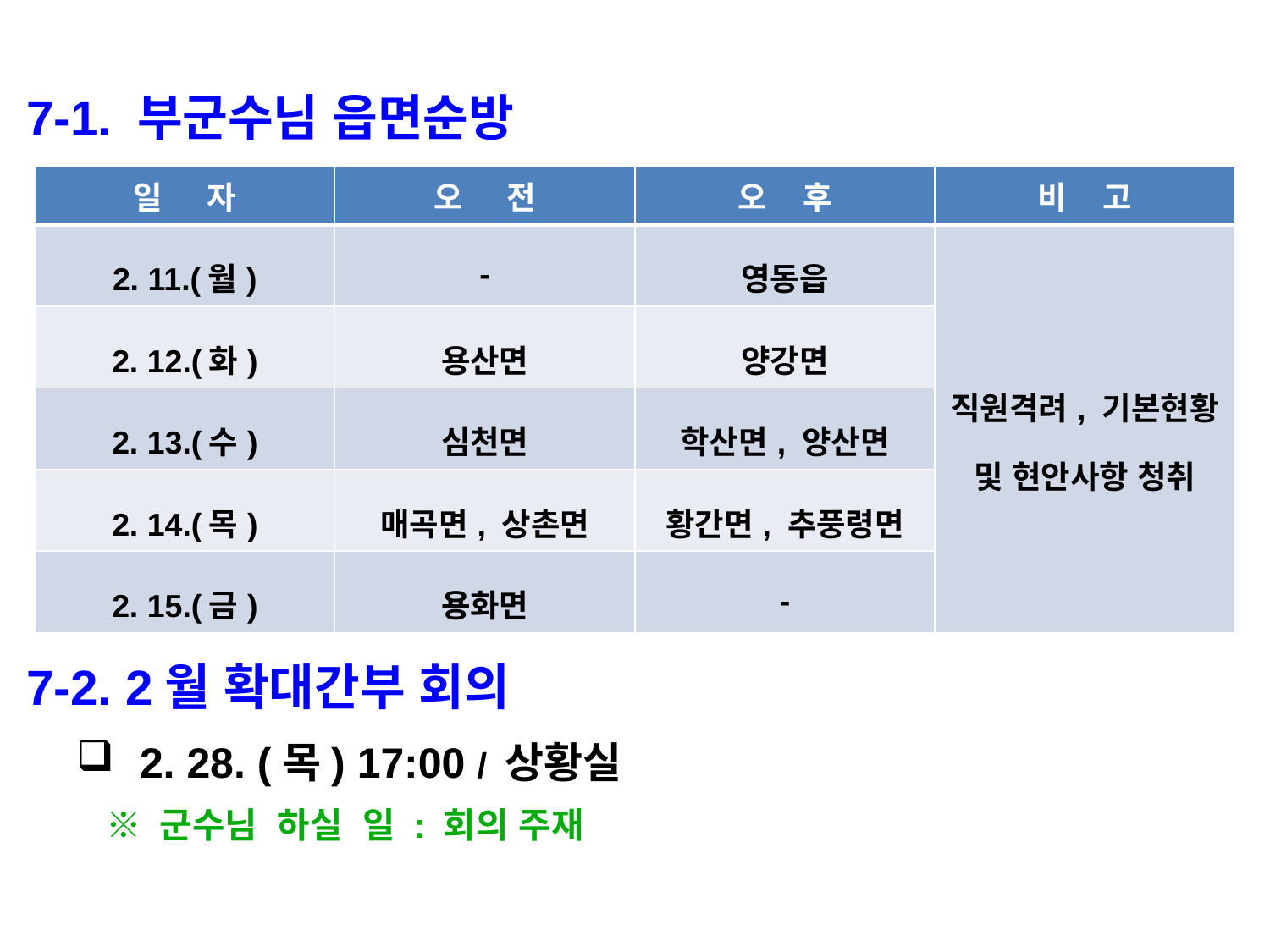

7-1. 부군수님 읍면순방

| 일 자 | 오 전 | 오 후 | 비 고 |
| --- | --- | --- | --- |
| 2. 11.(월) | - | 영동읍 | 직원격려, 기본현황 및 현안사항 청취 |
| 2. 12.(화) | 용산면 | 양강면 |  |
| 2. 13.(수) | 심천면 | 학산면, 양산면 |  |
| 2. 14.(목) | 매곡면, 상촌면 | 황간면, 추풍령면 |  |
| 2. 15.(금) | 용화면 | - |  |
 7-2. 2월 확대간부 회의
2. 28. (목) 17:00 / 상황실
   ※ 군수님  하실  일 : 회의 주재